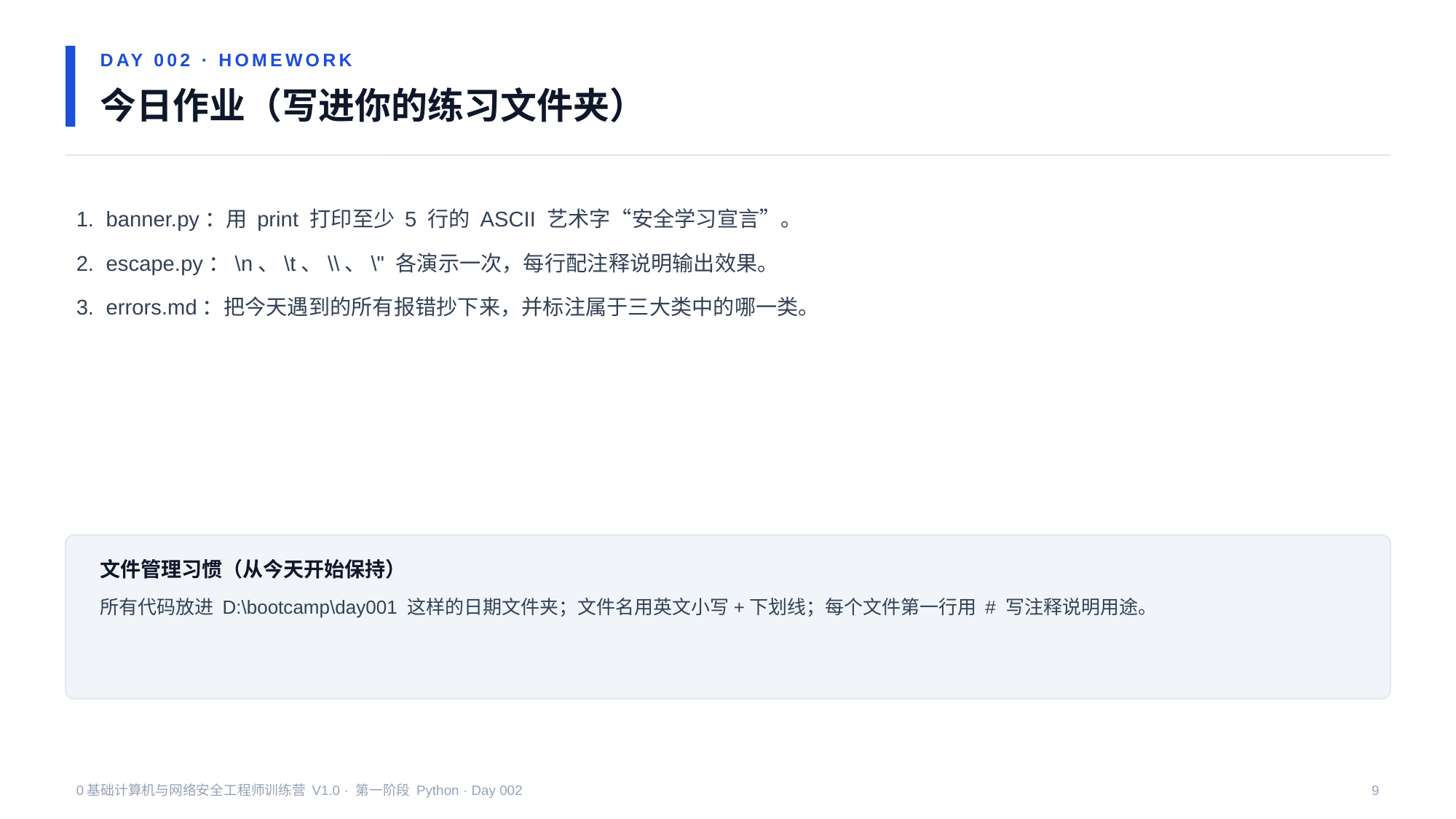

DAY 002 · HOMEWORK

今日作业（写进你的练习文件夹）

1.  banner.py：用 print 打印至少 5 行的 ASCII 艺术字“安全学习宣言”。
2.  escape.py：\n、\t、\\、\" 各演示一次，每行配注释说明输出效果。
3.  errors.md：把今天遇到的所有报错抄下来，并标注属于三大类中的哪一类。

文件管理习惯（从今天开始保持）
所有代码放进 D:\bootcamp\day001 这样的日期文件夹；文件名用英文小写+下划线；每个文件第一行用 # 写注释说明用途。
0基础计算机与网络安全工程师训练营 V1.0 · 第一阶段 Python · Day 002
9